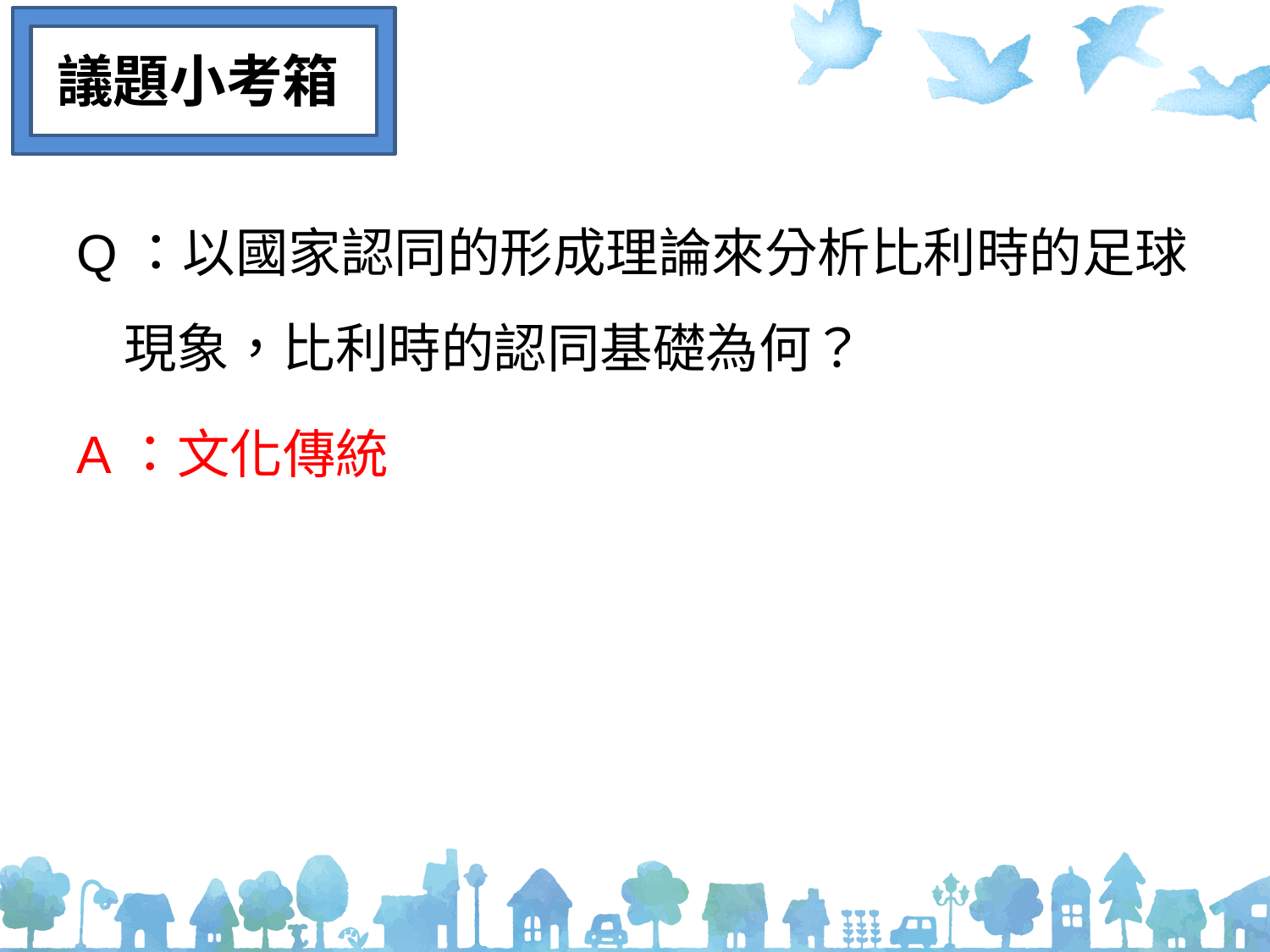

議題小考箱
Q：以國家認同的形成理論來分析比利時的足球現象，比利時的認同基礎為何？
A：文化傳統